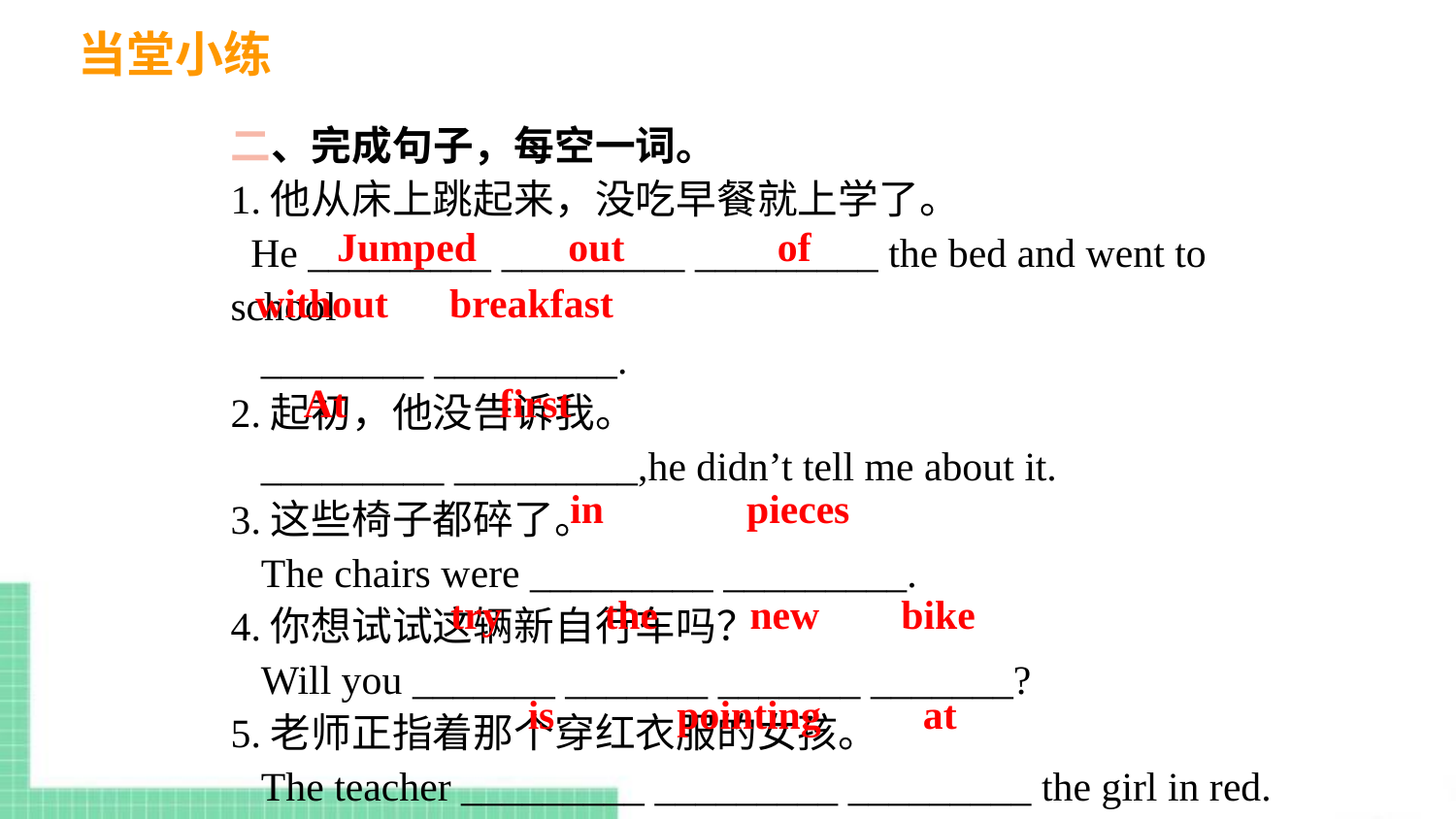

当堂小练
二、完成句子，每空一词。
1.他从床上跳起来，没吃早餐就上学了。
  He _________ _________ _________ the bed and went to school
   ________ _________.
2.起初，他没告诉我。
   _________ _________,he didn’t tell me about it.
3.这些椅子都碎了。
   The chairs were _________ _________.
4.你想试试这辆新自行车吗？
   Will you _______ _______ _______ _______?
5.老师正指着那个穿红衣服的女孩。
   The teacher _________ _________ _________ the girl in red.
Jumped         out               of
without      breakfast
At               first
in              pieces
try          the         new        bike
is            pointing          at